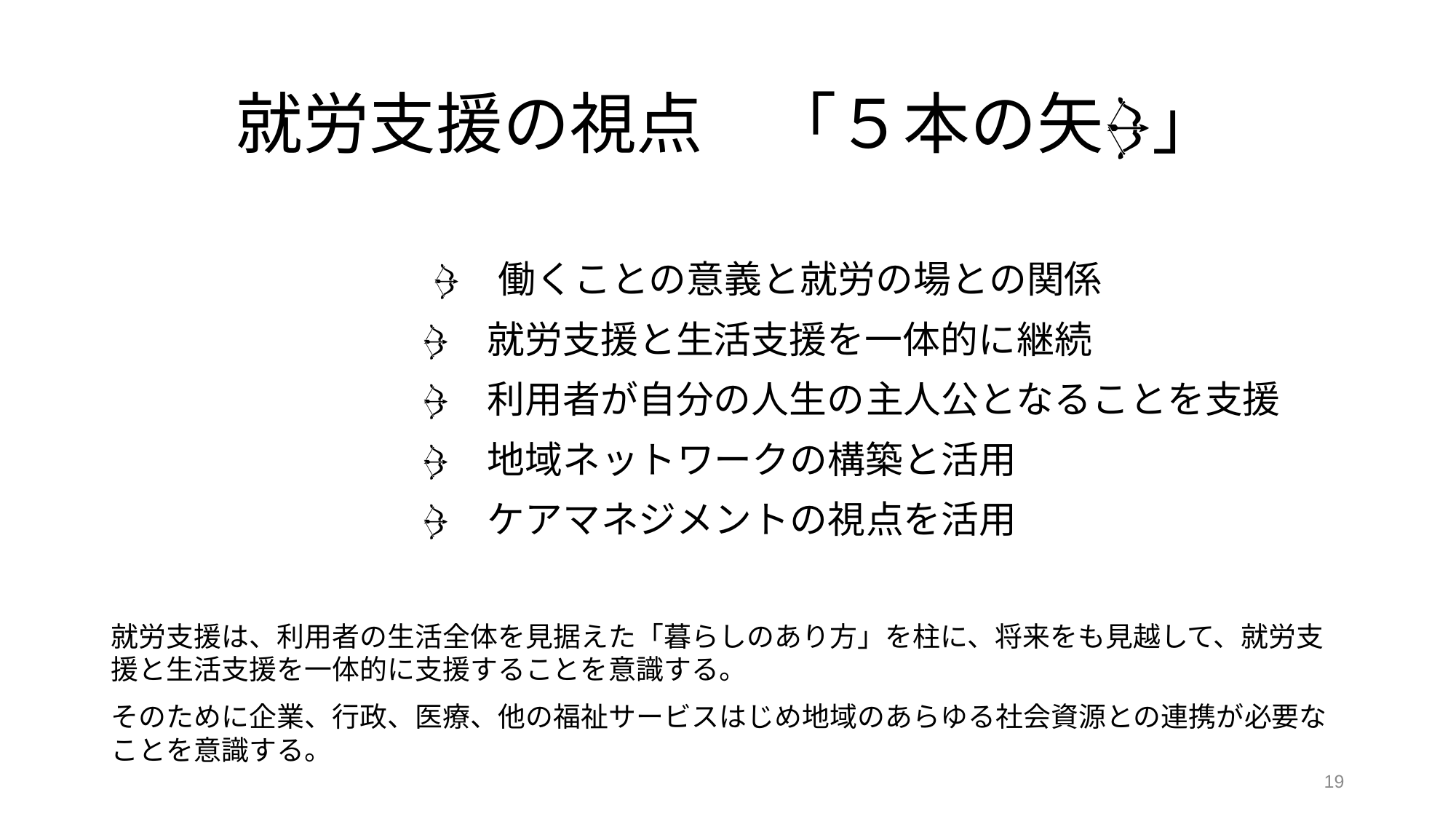

# 就労支援の視点　「５本の矢🏹」

　　　　　　　　🏹　働くことの意義と就労の場との関係
　　　　　 　　　🏹　就労支援と生活支援を一体的に継続
　　　　　　 　　🏹　利用者が自分の人生の主人公となることを支援
　　　　　　　 　🏹　地域ネットワークの構築と活用
　　　　　　　　 🏹　ケアマネジメントの視点を活用

就労支援は、利用者の生活全体を見据えた「暮らしのあり方」を柱に、将来をも見越して、就労支援と生活支援を一体的に支援することを意識する。
そのために企業、行政、医療、他の福祉サービスはじめ地域のあらゆる社会資源との連携が必要なことを意識する。

19